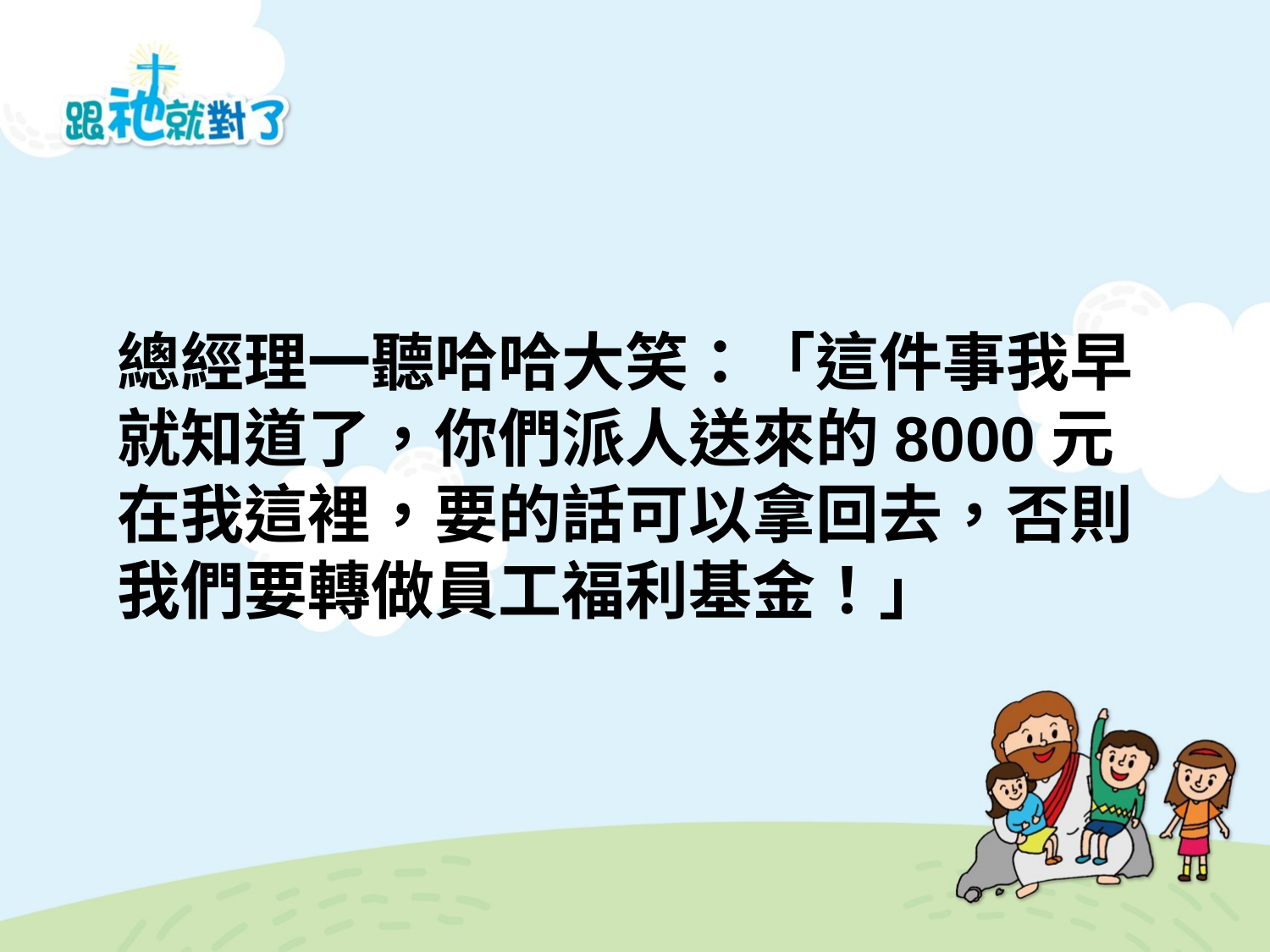

總經理一聽哈哈大笑：「這件事我早就知道了，你們派人送來的8000元在我這裡，要的話可以拿回去，否則我們要轉做員工福利基金！」